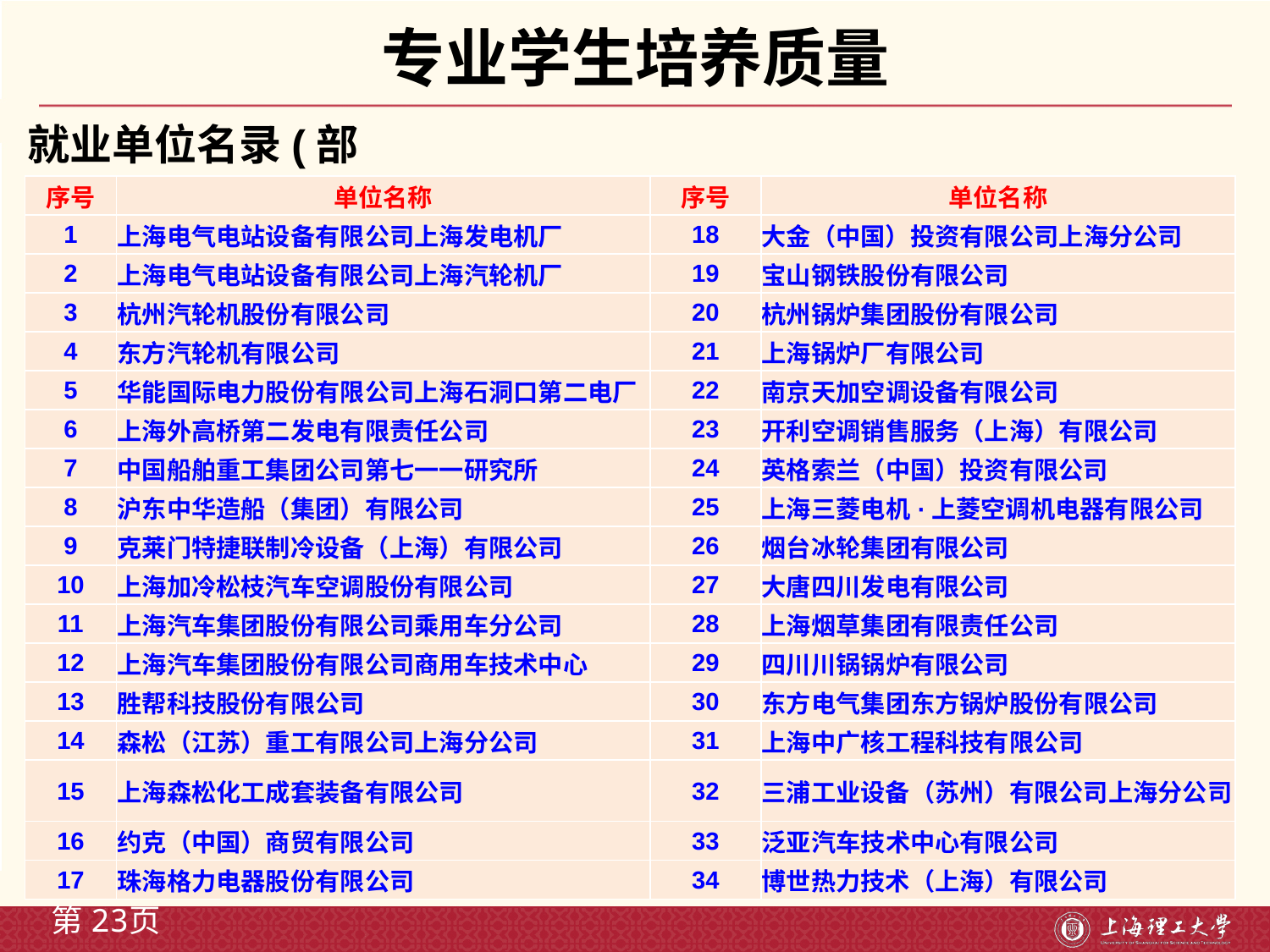

# 专业学生培养质量
就业单位名录(部分)
| 序号 | 单位名称 | 序号 | 单位名称 |
| --- | --- | --- | --- |
| 1 | 上海电气电站设备有限公司上海发电机厂 | 18 | 大金（中国）投资有限公司上海分公司 |
| 2 | 上海电气电站设备有限公司上海汽轮机厂 | 19 | 宝山钢铁股份有限公司 |
| 3 | 杭州汽轮机股份有限公司 | 20 | 杭州锅炉集团股份有限公司 |
| 4 | 东方汽轮机有限公司 | 21 | 上海锅炉厂有限公司 |
| 5 | 华能国际电力股份有限公司上海石洞口第二电厂 | 22 | 南京天加空调设备有限公司 |
| 6 | 上海外高桥第二发电有限责任公司 | 23 | 开利空调销售服务（上海）有限公司 |
| 7 | 中国船舶重工集团公司第七一一研究所 | 24 | 英格索兰（中国）投资有限公司 |
| 8 | 沪东中华造船（集团）有限公司 | 25 | 上海三菱电机·上菱空调机电器有限公司 |
| 9 | 克莱门特捷联制冷设备（上海）有限公司 | 26 | 烟台冰轮集团有限公司 |
| 10 | 上海加冷松枝汽车空调股份有限公司 | 27 | 大唐四川发电有限公司 |
| 11 | 上海汽车集团股份有限公司乘用车分公司 | 28 | 上海烟草集团有限责任公司 |
| 12 | 上海汽车集团股份有限公司商用车技术中心 | 29 | 四川川锅锅炉有限公司 |
| 13 | 胜帮科技股份有限公司 | 30 | 东方电气集团东方锅炉股份有限公司 |
| 14 | 森松（江苏）重工有限公司上海分公司 | 31 | 上海中广核工程科技有限公司 |
| 15 | 上海森松化工成套装备有限公司 | 32 | 三浦工业设备（苏州）有限公司上海分公司 |
| 16 | 约克（中国）商贸有限公司 | 33 | 泛亚汽车技术中心有限公司 |
| 17 | 珠海格力电器股份有限公司 | 34 | 博世热力技术（上海）有限公司 |
第23页